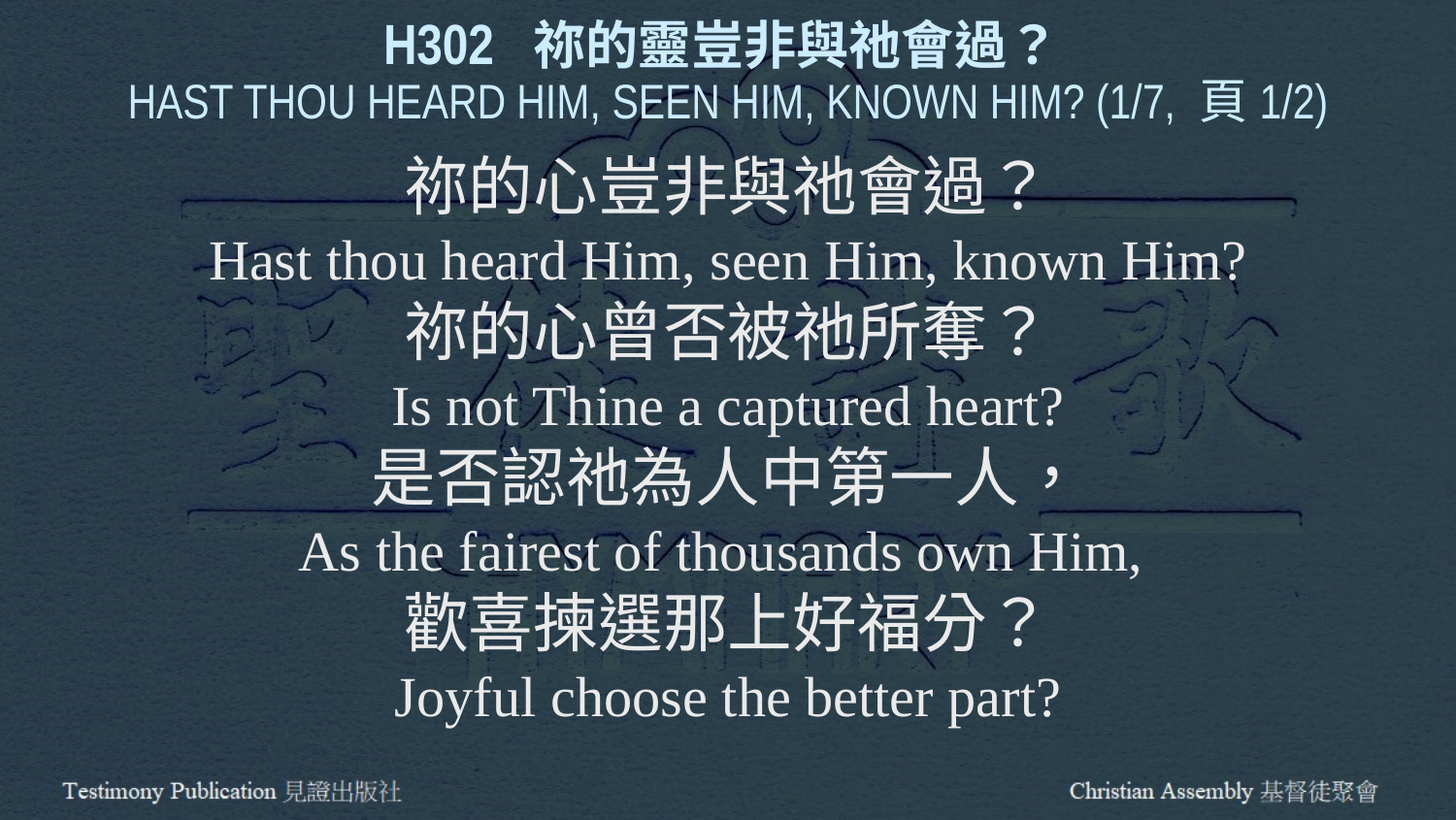

H302  祢的靈豈非與祂會過？
HAST THOU HEARD HIM, SEEN HIM, KNOWN HIM? (1/7, 頁1/2)
祢的心豈非與祂會過？
Hast thou heard Him, seen Him, known Him?
祢的心曾否被祂所奪？
Is not Thine a captured heart?
是否認祂為人中第一人，
As the fairest of thousands own Him,
歡喜揀選那上好福分？
Joyful choose the better part?